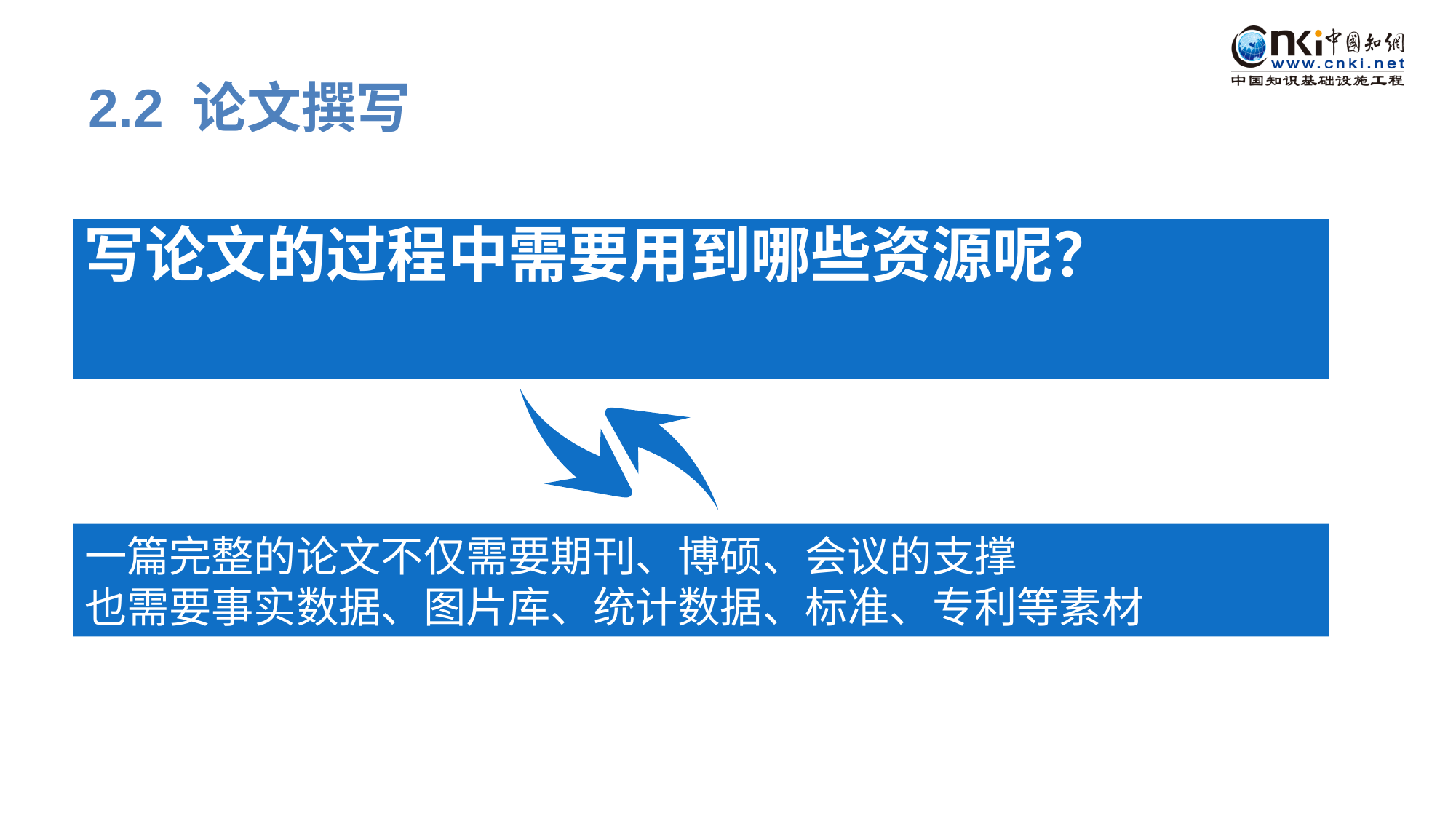

2.2 论文撰写
写论文的过程中需要用到哪些资源呢？

一篇完整的论文不仅需要期刊、博硕、会议的支撑
也需要事实数据、图片库、统计数据、标准、专利等素材